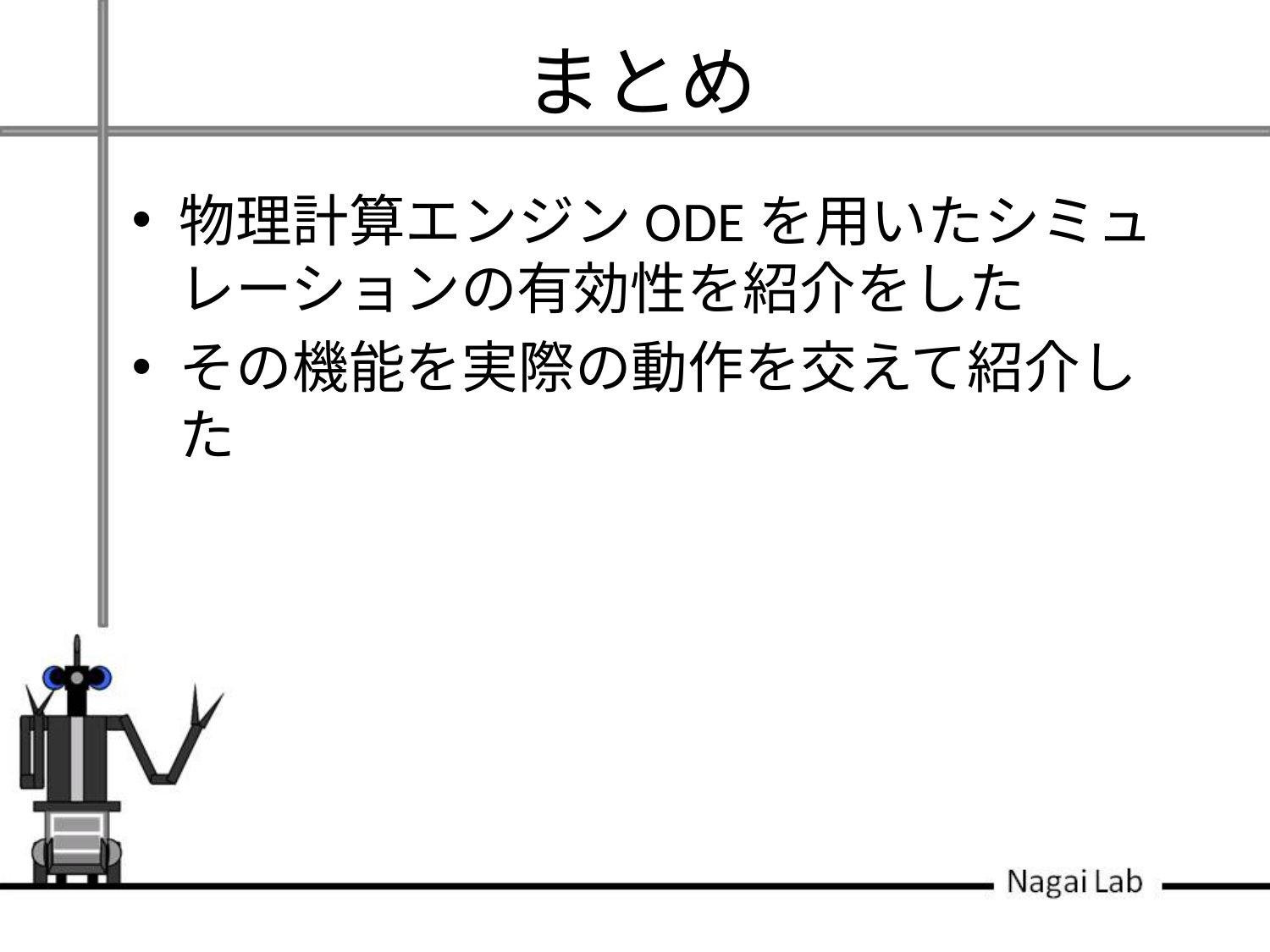

# まとめ
物理計算エンジンODEを用いたシミュレーションの有効性を紹介をした
その機能を実際の動作を交えて紹介した